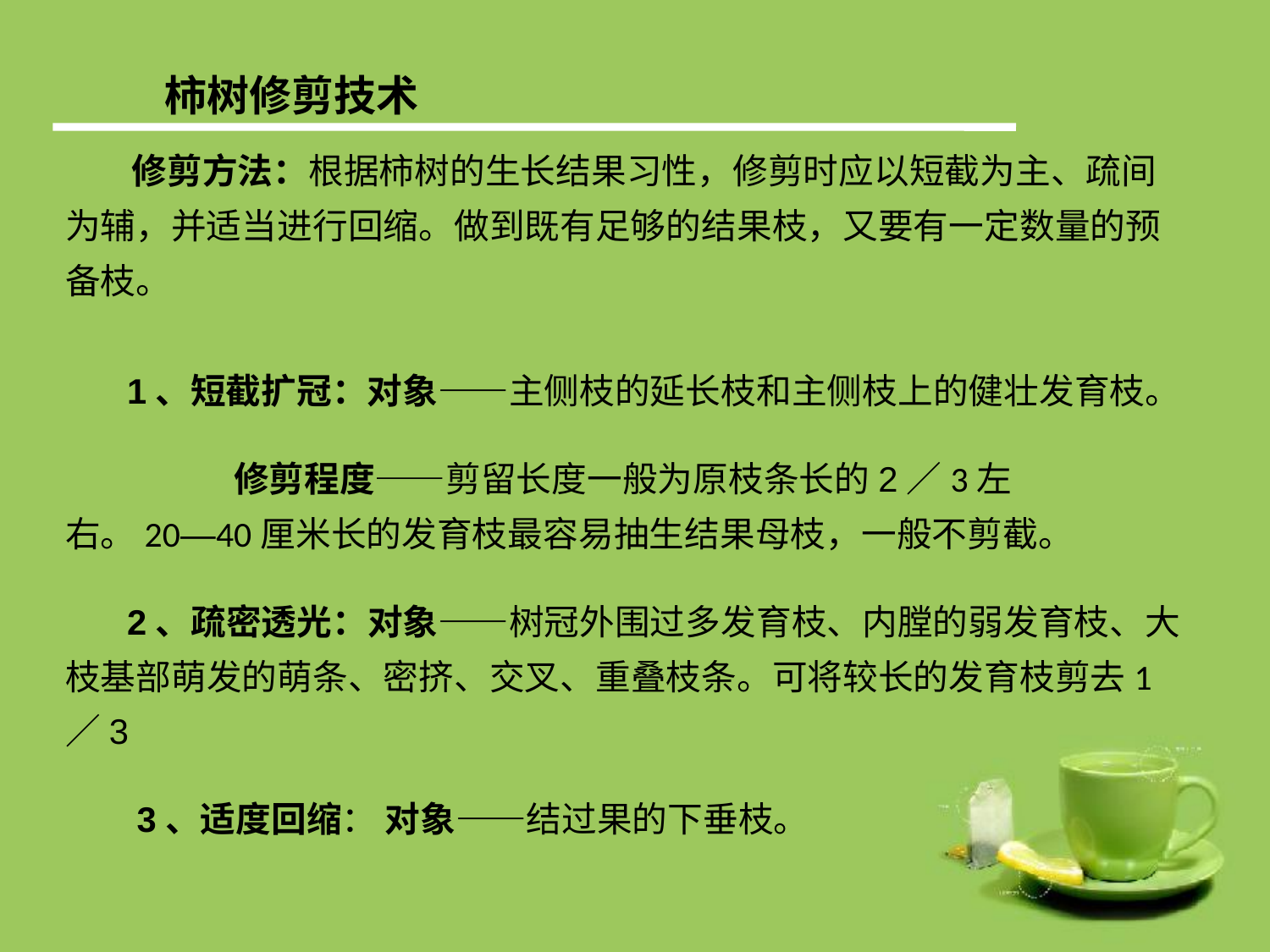

柿树修剪技术

  修剪方法：根据柿树的生长结果习性，修剪时应以短截为主、疏间为辅，并适当进行回缩。做到既有足够的结果枝，又要有一定数量的预备枝。

  1、短截扩冠：对象——主侧枝的延长枝和主侧枝上的健壮发育枝。

               修剪程度——剪留长度一般为原枝条长的2／3左右。20―40厘米长的发育枝最容易抽生结果母枝，一般不剪截。

  2、疏密透光：对象——树冠外围过多发育枝、内膛的弱发育枝、大枝基部萌发的萌条、密挤、交叉、重叠枝条。可将较长的发育枝剪去1／3

   3、适度回缩： 对象——结过果的下垂枝。